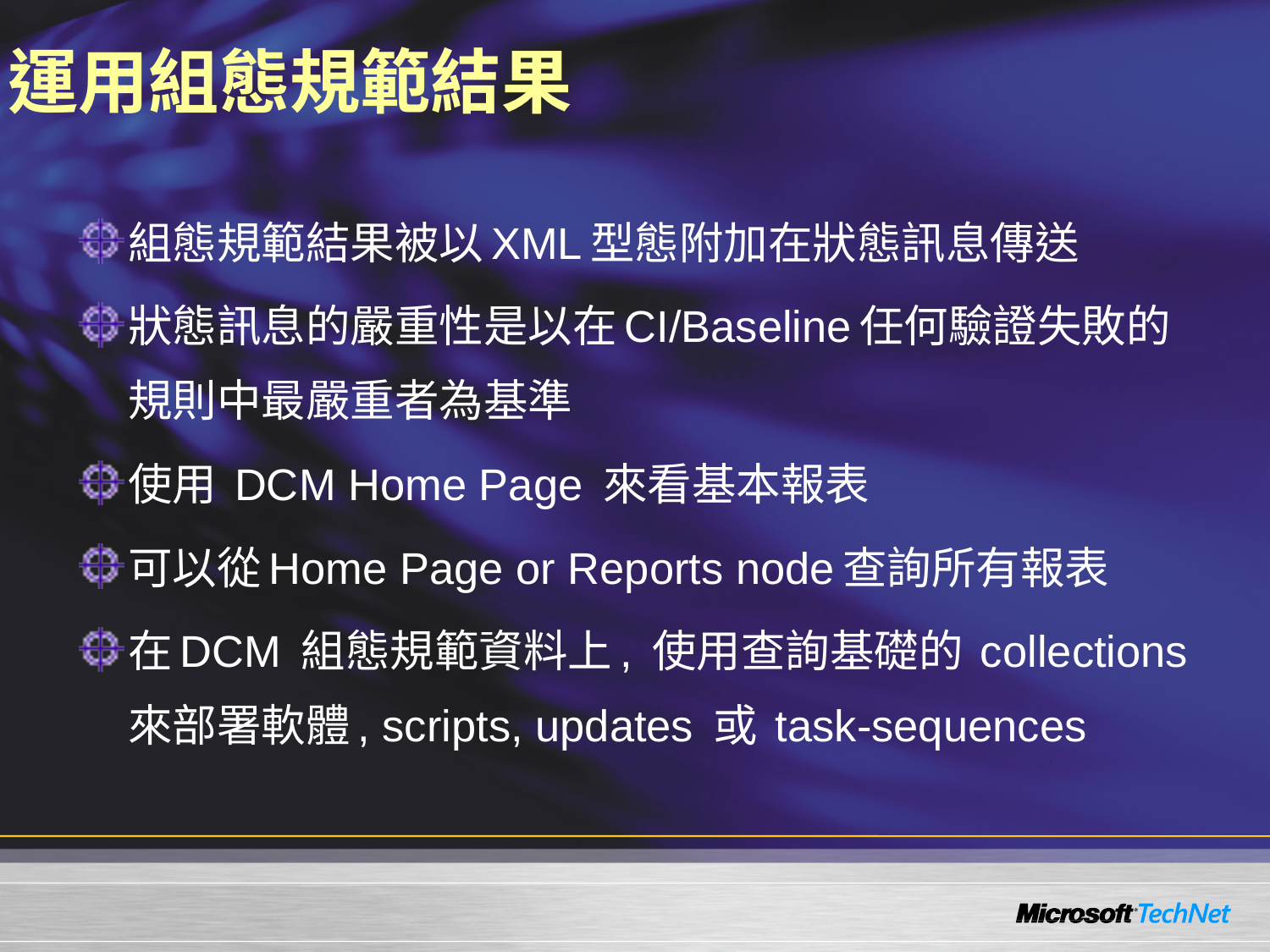

# 運用組態規範結果
組態規範結果被以XML型態附加在狀態訊息傳送
狀態訊息的嚴重性是以在CI/Baseline任何驗證失敗的規則中最嚴重者為基準
使用 DCM Home Page 來看基本報表
可以從Home Page or Reports node查詢所有報表
在DCM 組態規範資料上, 使用查詢基礎的 collections 來部署軟體, scripts, updates 或 task-sequences